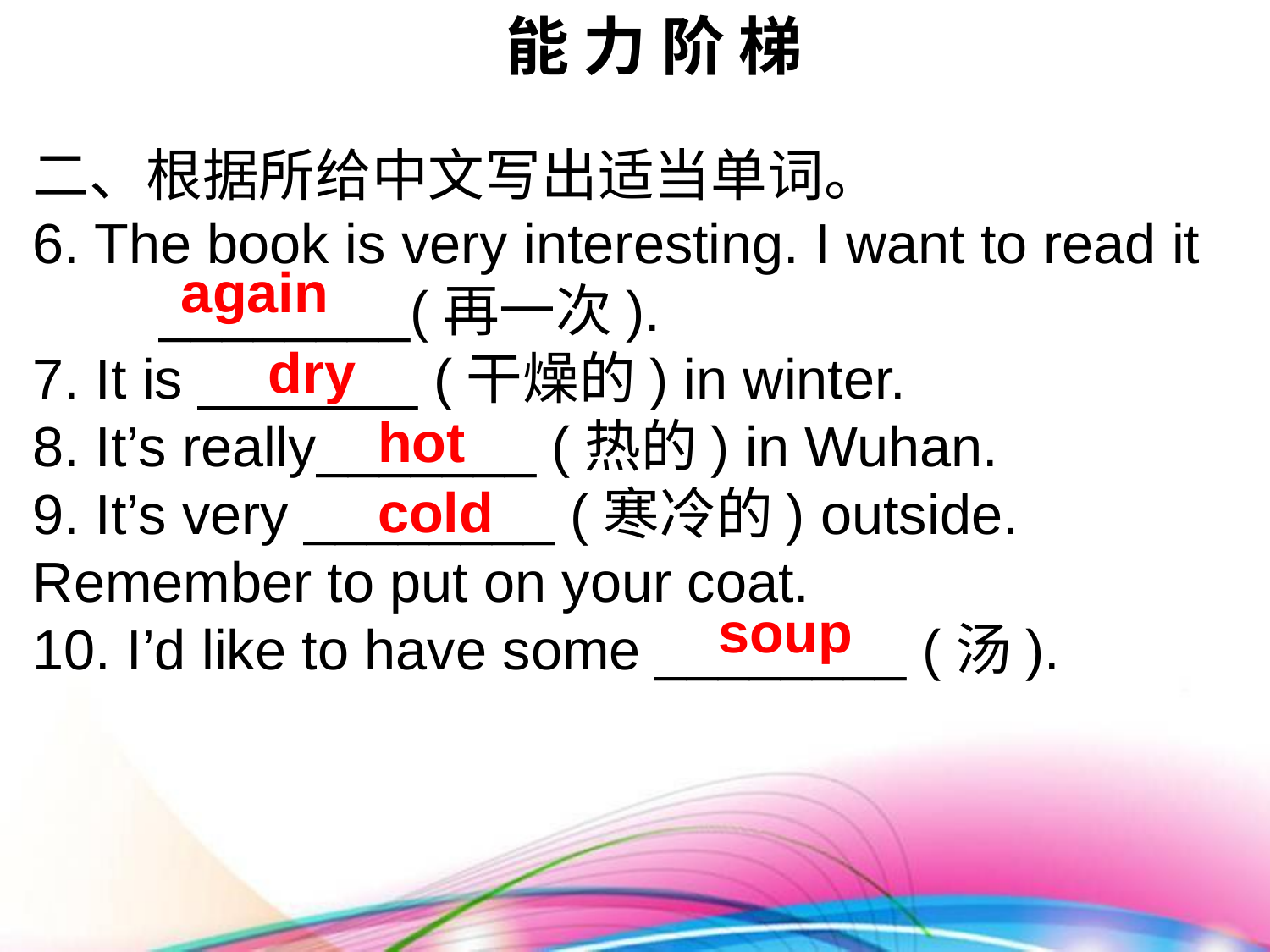

能 力 阶 梯
二、根据所给中文写出适当单词。
6. The book is very interesting. I want to read it 	________(再一次).
7. It is _______ (干燥的) in winter.
8. It’s really_______ (热的) in Wuhan.
9. It’s very ________ (寒冷的) outside. Remember to put on your coat.
10. I’d like to have some ________ (汤).
again
dry
hot
cold
soup